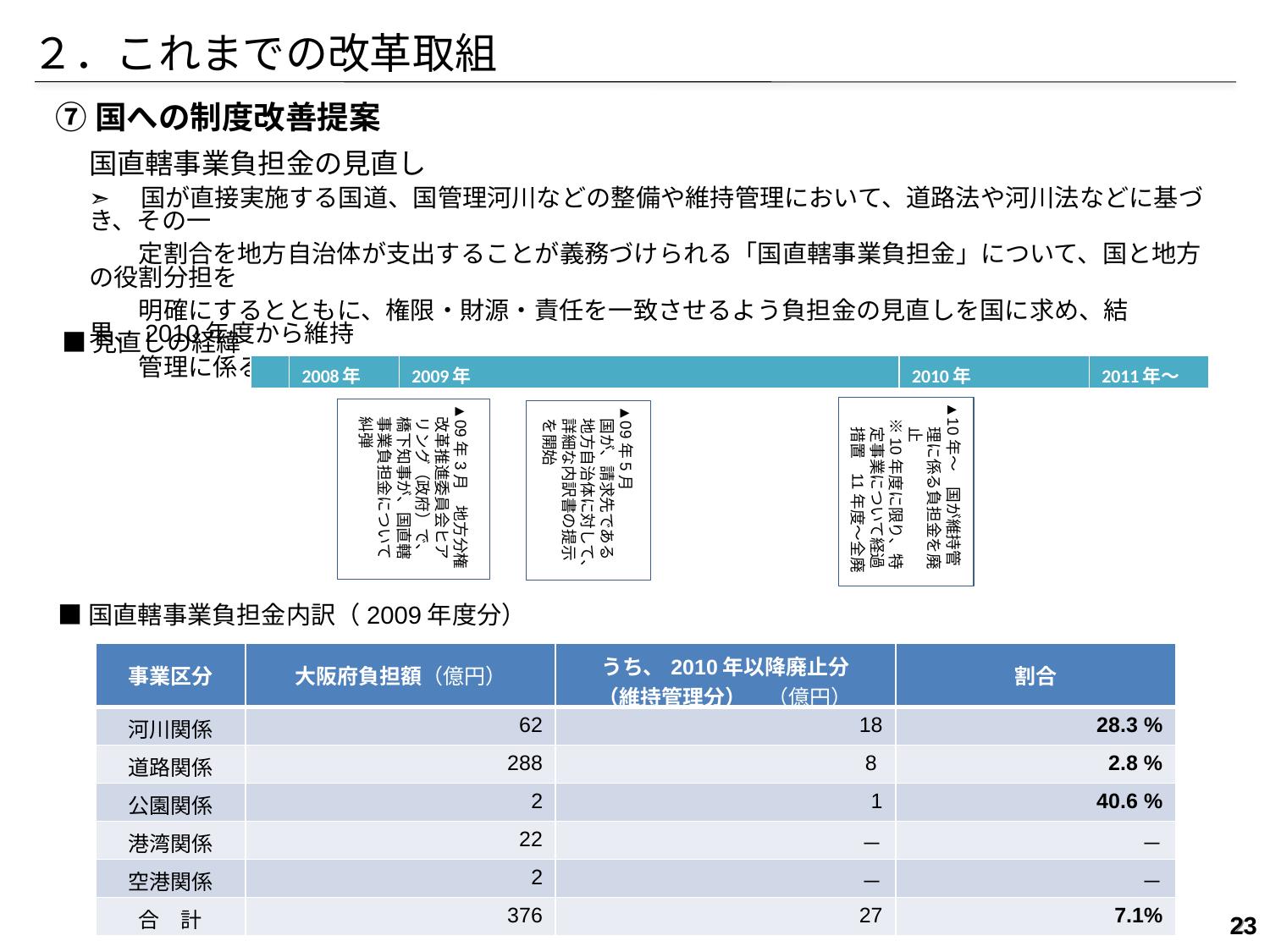

２．これまでの改革取組
⑦国への制度改善提案
国直轄事業負担金の見直し
➣　国が直接実施する国道、国管理河川などの整備や維持管理において、道路法や河川法などに基づき、その一
　　定割合を地方自治体が支出することが義務づけられる「国直轄事業負担金」について、国と地方の役割分担を
　　明確にするとともに、権限・財源・責任を一致させるよう負担金の見直しを国に求め、結果、2010年度から維持
　　管理に係る負担金が廃止された。
■見直しの経緯
|  | 2008年 | 2009年 | 2010年 | 2011年～ |
| --- | --- | --- | --- | --- |
▲10年～　国が維持管理に係る負担金を廃止
　※10年度に限り、特定事業について経過措置   11年度～全廃
▲09年3月　地方分権改革推進委員会ヒアリング（政府）で、橋下知事が、国直轄事業負担金について糾弾
▲09年5月
国が、請求先である地方自治体に対して、詳細な内訳書の提示を開始
■国直轄事業負担金内訳（2009年度分）
| 事業区分 | 大阪府負担額（億円） | うち、2010年以降廃止分 （維持管理分）　（億円） | 割合 |
| --- | --- | --- | --- |
| 河川関係 | 62 | 18 | 28.3 % |
| 道路関係 | 288 | 8 | 2.8 % |
| 公園関係 | 2 | 1 | 40.6 % |
| 港湾関係 | 22 | － | － |
| 空港関係 | 2 | － | － |
| 合　計 | 376 | 27 | 7.1% |
23
23